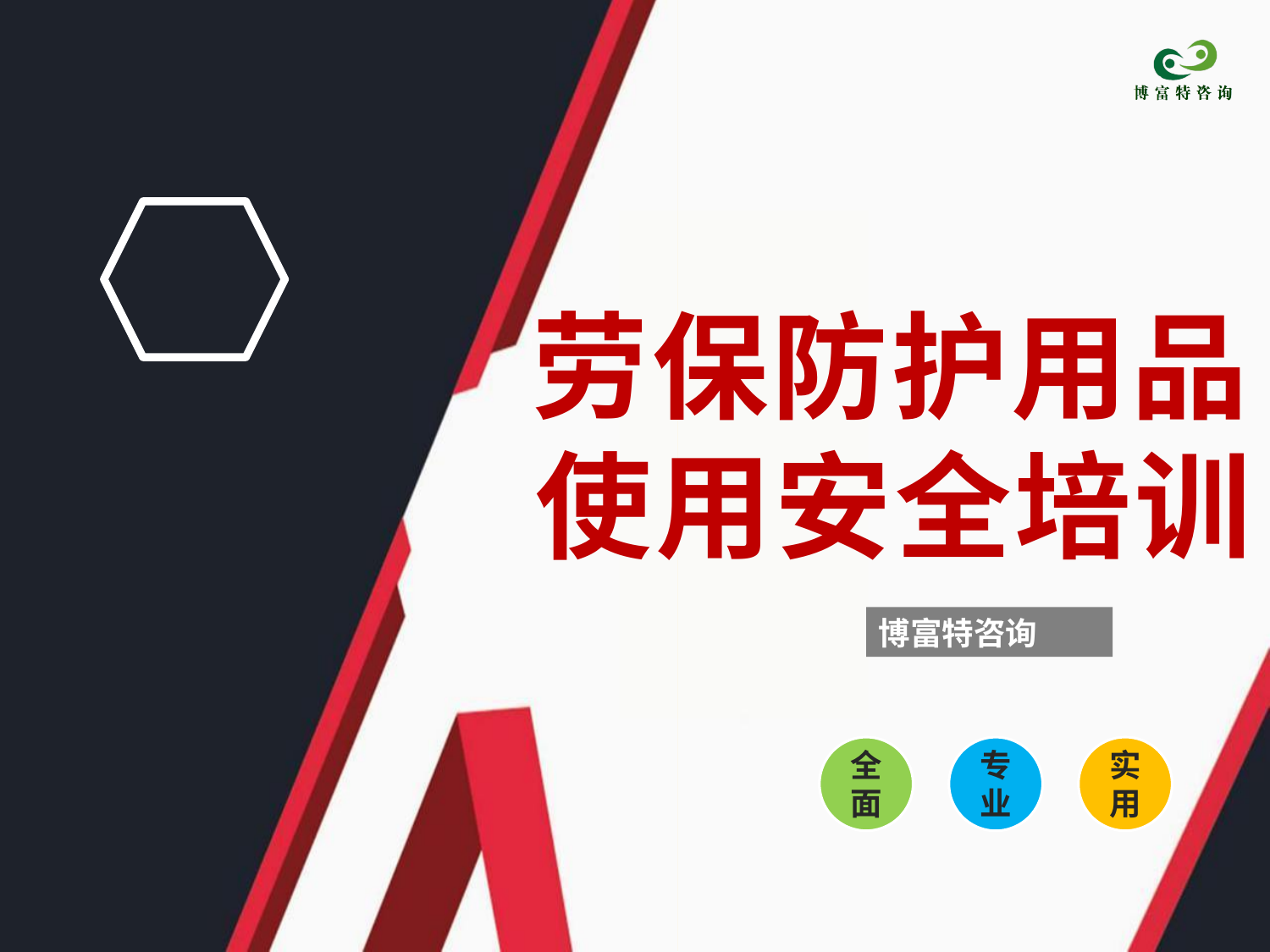

# 劳保防护用品 使用安全培训

博富特咨询
全面
实用
专业